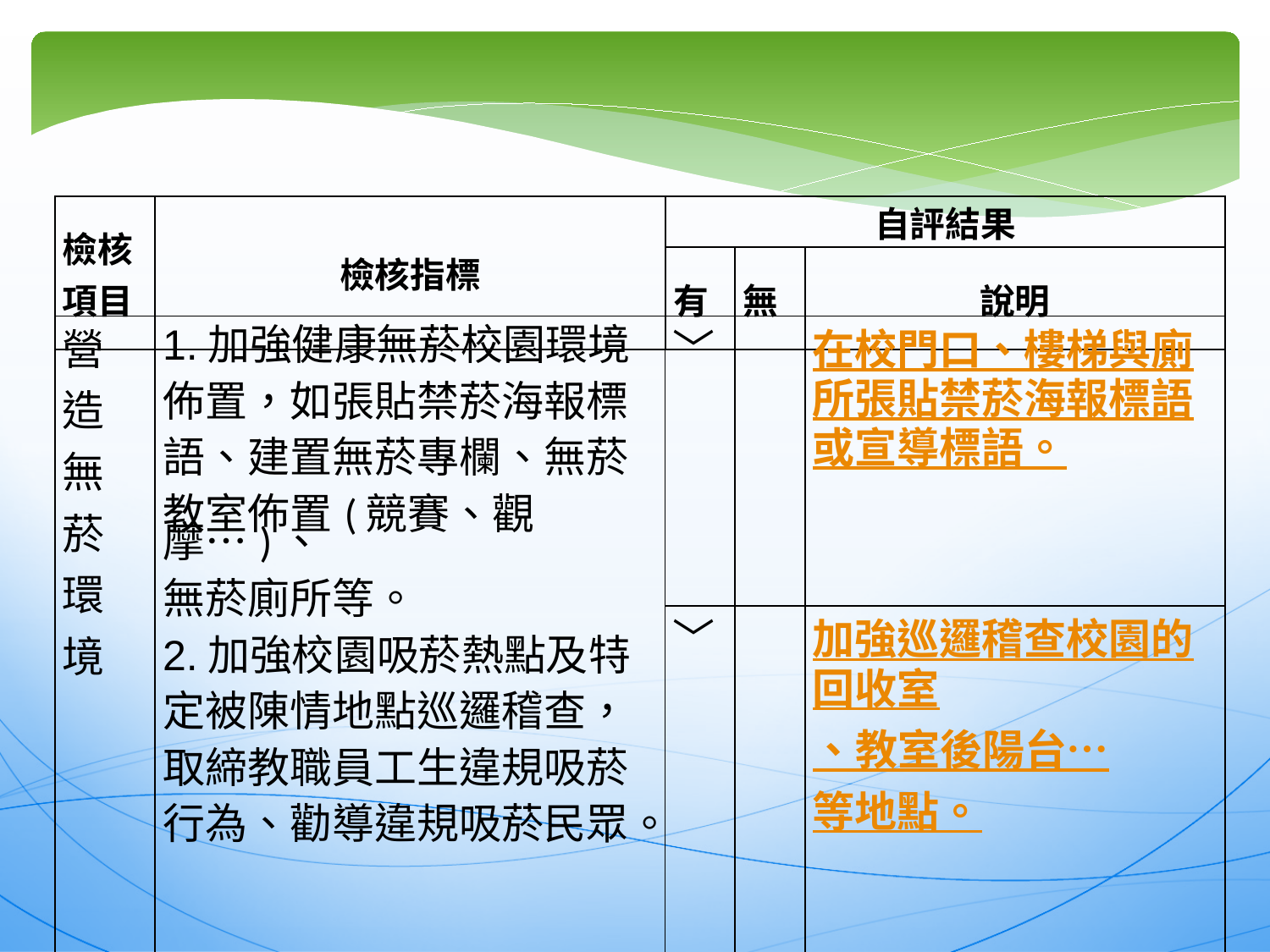

| 檢核 項目 | 檢核指標 | 自評結果 |  |  |
| --- | --- | --- | --- | --- |
|  |  | 有 | 無 | 說明 |
| 營造無菸環境 | 1.加強健康無菸校園環境 佈置，如張貼禁菸海報標 語、建置無菸專欄、無菸 教室佈置(競賽、觀摩…)、 無菸廁所等。 2.加強校園吸菸熱點及特 定被陳情地點巡邏稽查， 取締教職員工生違規吸菸 行為、勸導違規吸菸民眾。 | ﹀ |  | 在校門口、樓梯與廁所張貼禁菸海報標語或宣導標語。 |
| --- | --- | --- | --- | --- |
|  |  | ﹀ |  | 加強巡邏稽查校園的回收室、教室後陽台…等地點。 |